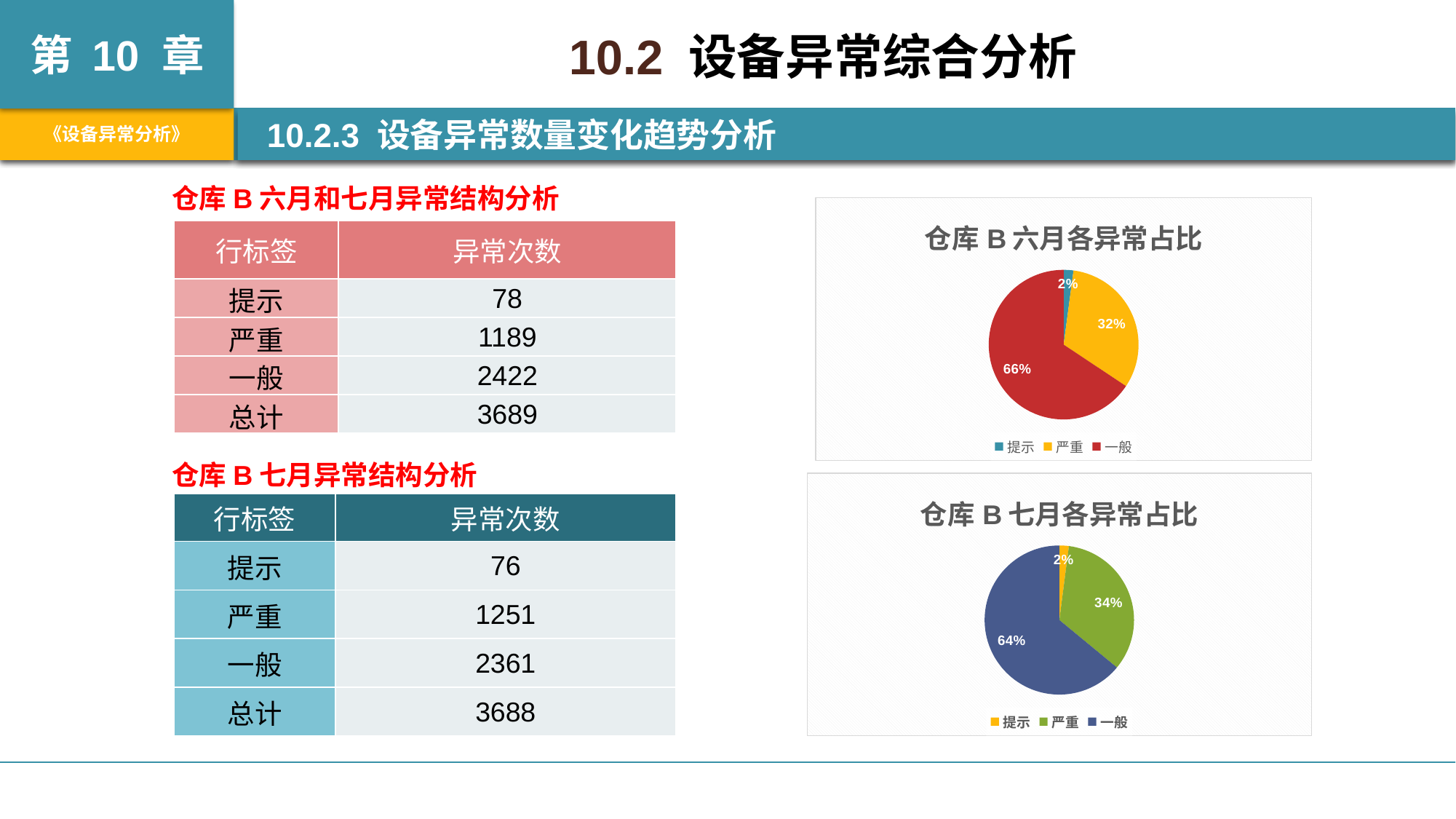

10.2 设备异常综合分析
  10.2.3 设备异常数量变化趋势分析
仓库B六月和七月异常结构分析

### Chart: 仓库B六月各异常占比

| Category |
|---|

### Chart: 仓库B六月各异常占比

| Category |  |
|---|---|
| 提示 | 78.0 |
| 严重 | 1189.0 |
| 一般 | 2422.0 |
| 行标签 | 异常次数 |
| --- | --- |
| 提示 | 78 |
| 严重 | 1189 |
| 一般 | 2422 |
| 总计 | 3689 |
仓库B七月异常结构分析

### Chart: 仓库B七月各异常占比

| Category |  |
|---|---|
| 提示 | 76.0 |
| 严重 | 1251.0 |
| 一般 | 2361.0 |
| 行标签 | 异常次数 |
| --- | --- |
| 提示 | 76 |
| 严重 | 1251 |
| 一般 | 2361 |
| 总计 | 3688 |